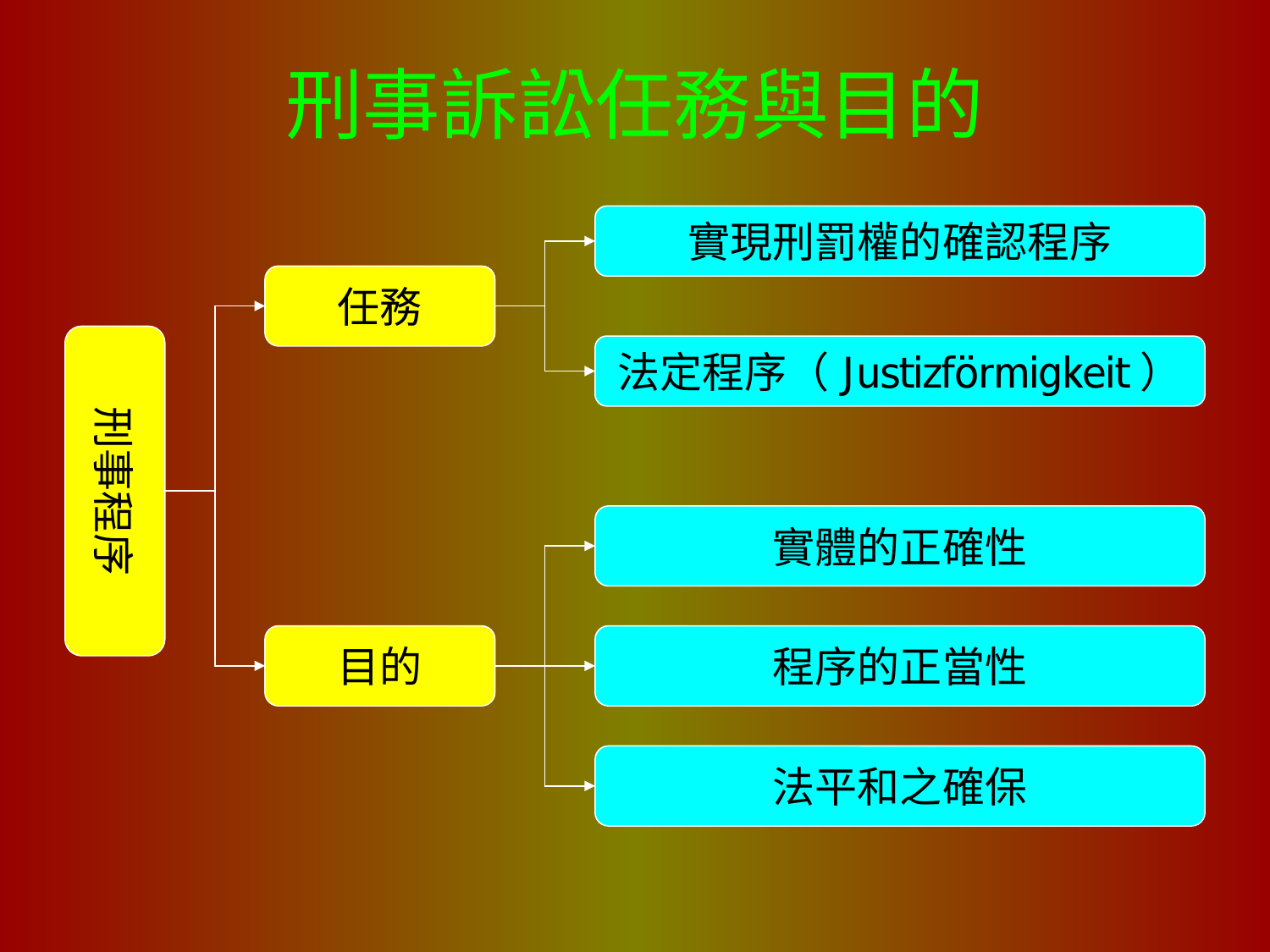

# 刑事訴訟任務與目的
實現刑罰權的確認程序
任務
刑事程序
法定程序（Justizförmigkeit）
實體的正確性
目的
程序的正當性
法平和之確保